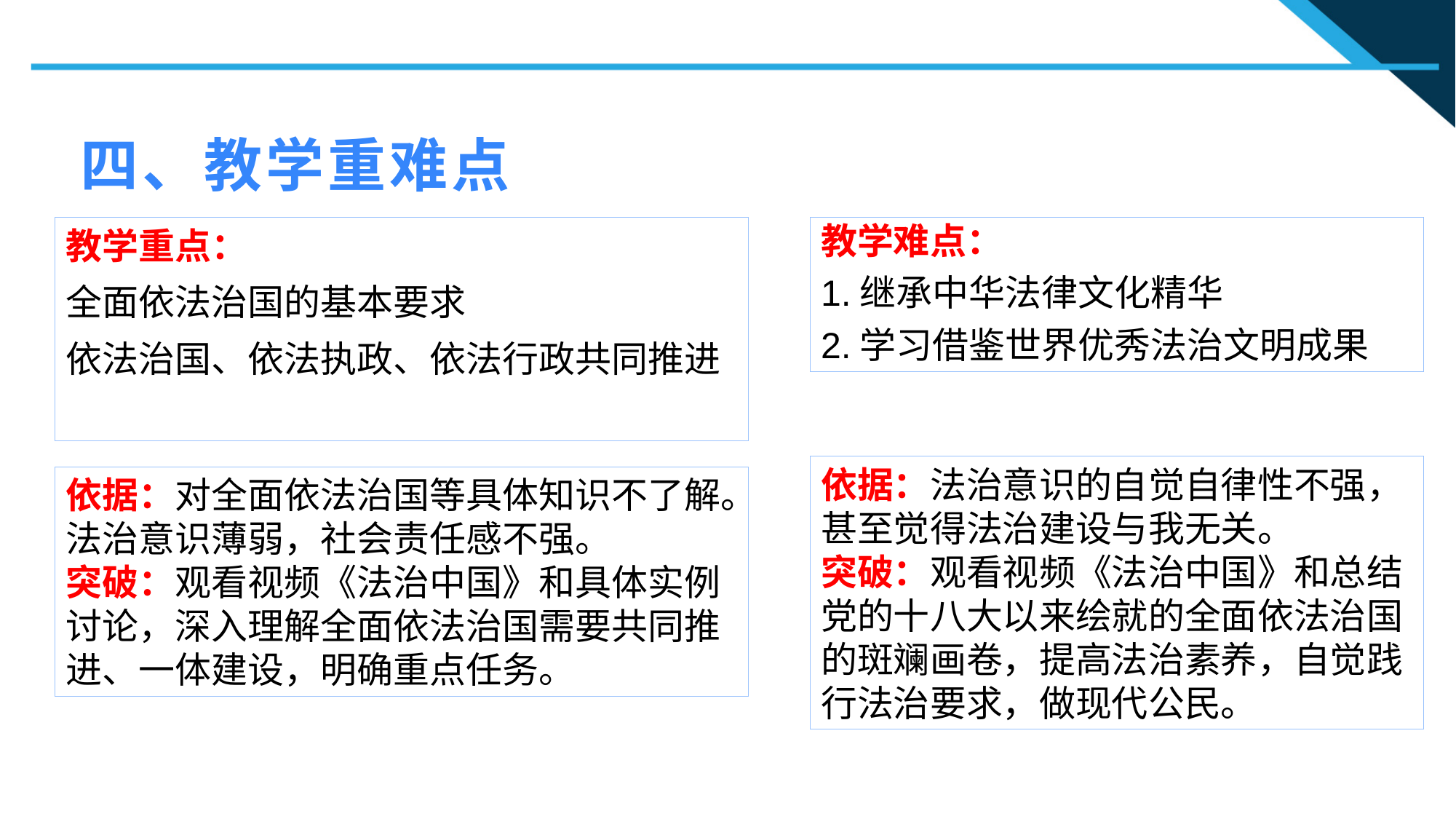

四、教学重难点
教学重点：
全面依法治国的基本要求
依法治国、依法执政、依法行政共同推进

教学难点：
1.继承中华法律文化精华
2.学习借鉴世界优秀法治文明成果
依据：法治意识的自觉自律性不强，甚至觉得法治建设与我无关。
突破：观看视频《法治中国》和总结党的十八大以来绘就的全面依法治国的斑斓画卷，提高法治素养，自觉践行法治要求，做现代公民。
依据：对全面依法治国等具体知识不了解。法治意识薄弱，社会责任感不强。
突破：观看视频《法治中国》和具体实例讨论，深入理解全面依法治国需要共同推进、一体建设，明确重点任务。